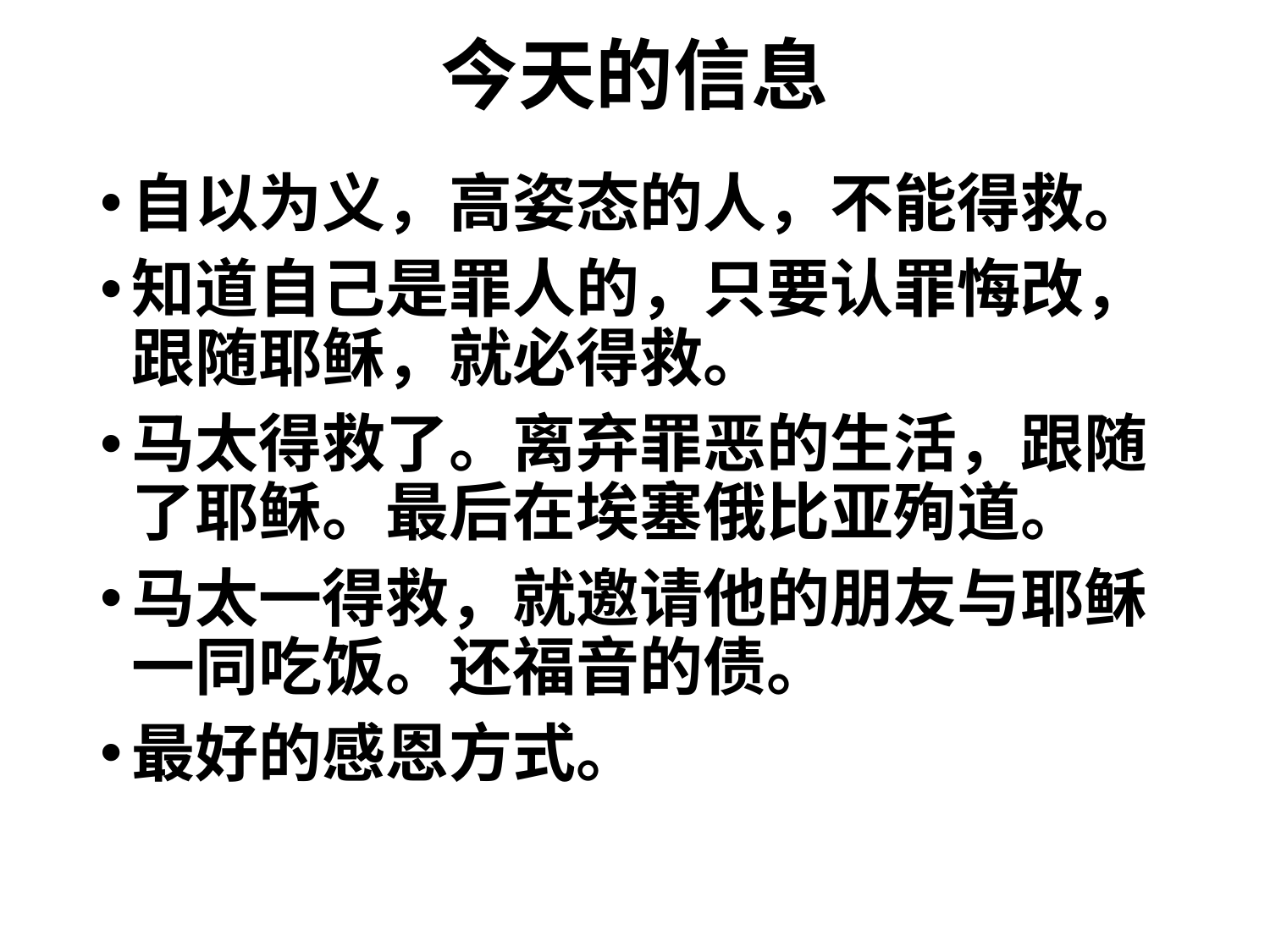

# 今天的信息
自以为义，高姿态的人，不能得救。
知道自己是罪人的，只要认罪悔改，跟随耶稣，就必得救。
马太得救了。离弃罪恶的生活，跟随了耶稣。最后在埃塞俄比亚殉道。
马太一得救，就邀请他的朋友与耶稣一同吃饭。还福音的债。
最好的感恩方式。